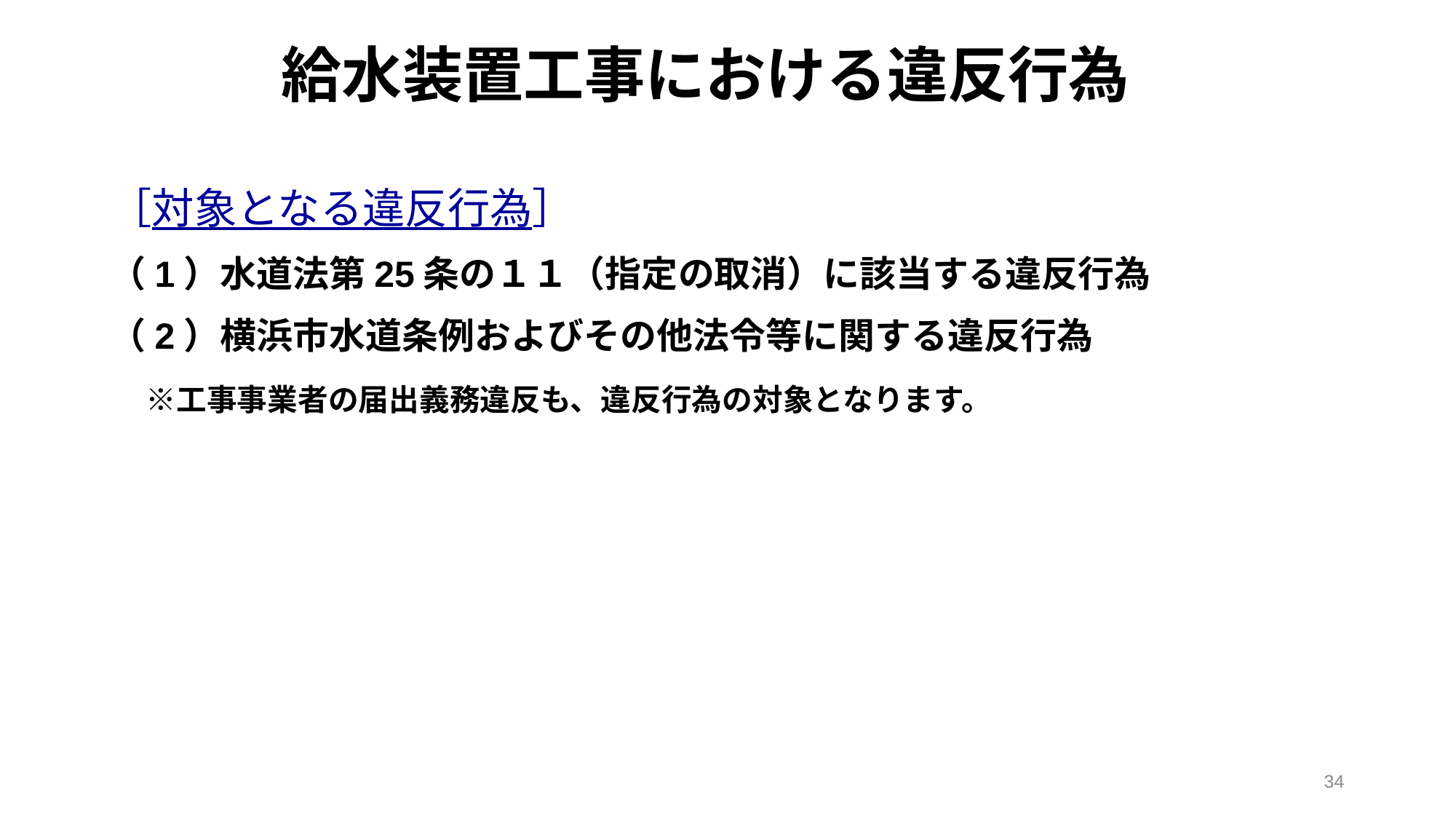

給水装置工事における違反行為
［対象となる違反行為］
（1）水道法第25条の１１（指定の取消）に該当する違反行為
（2）横浜市水道条例およびその他法令等に関する違反行為
　※工事事業者の届出義務違反も、違反行為の対象となります。

34